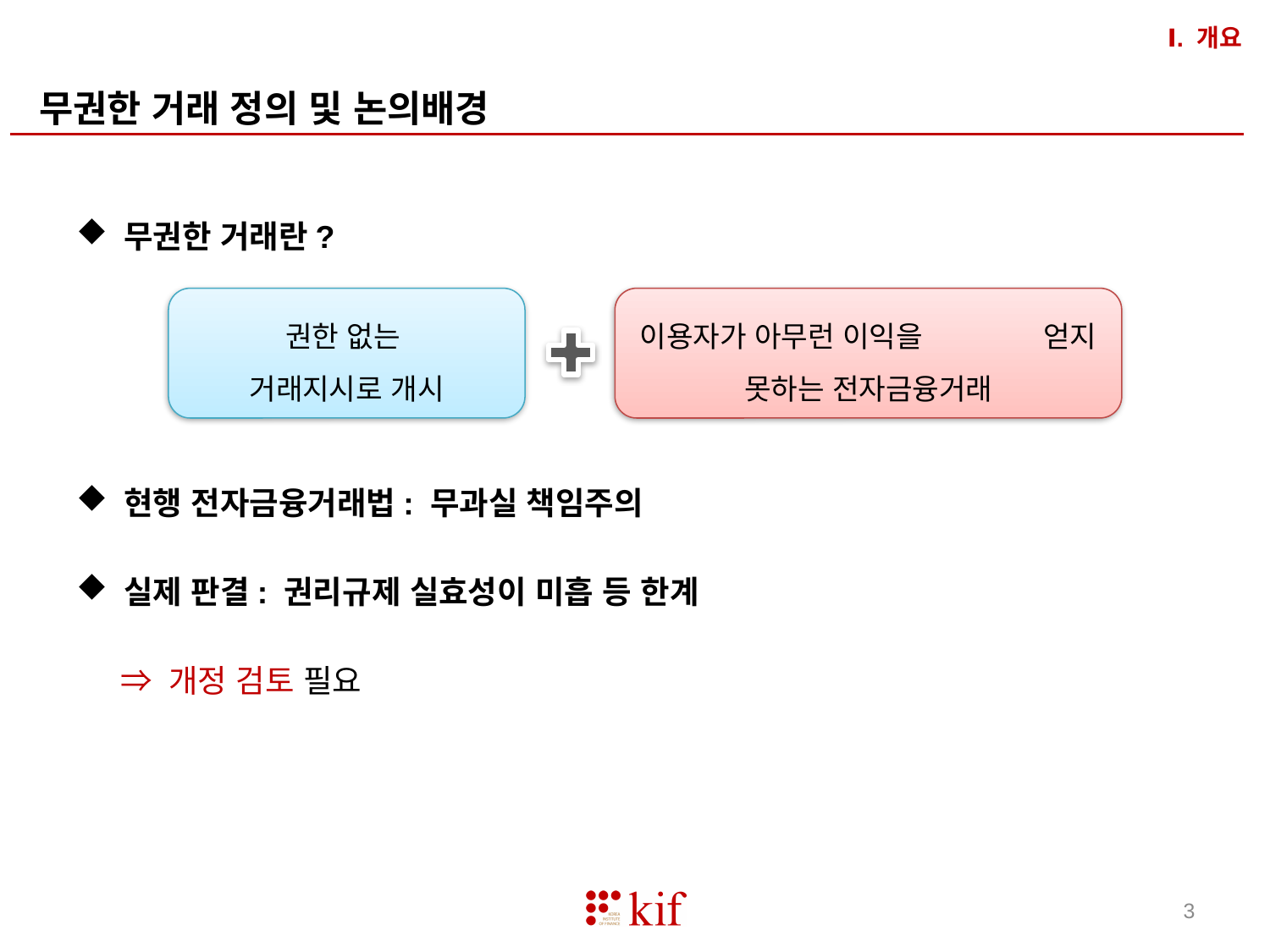

Ⅰ. 개요
무권한 거래 정의 및 논의배경
무권한 거래란?

현행 전자금융거래법: 무과실 책임주의

실제 판결: 권리규제 실효성이 미흡 등 한계

     ⇒ 개정 검토 필요

권한 없는
거래지시로 개시
이용자가 아무런 이익을               얻지 못하는 전자금융거래

3